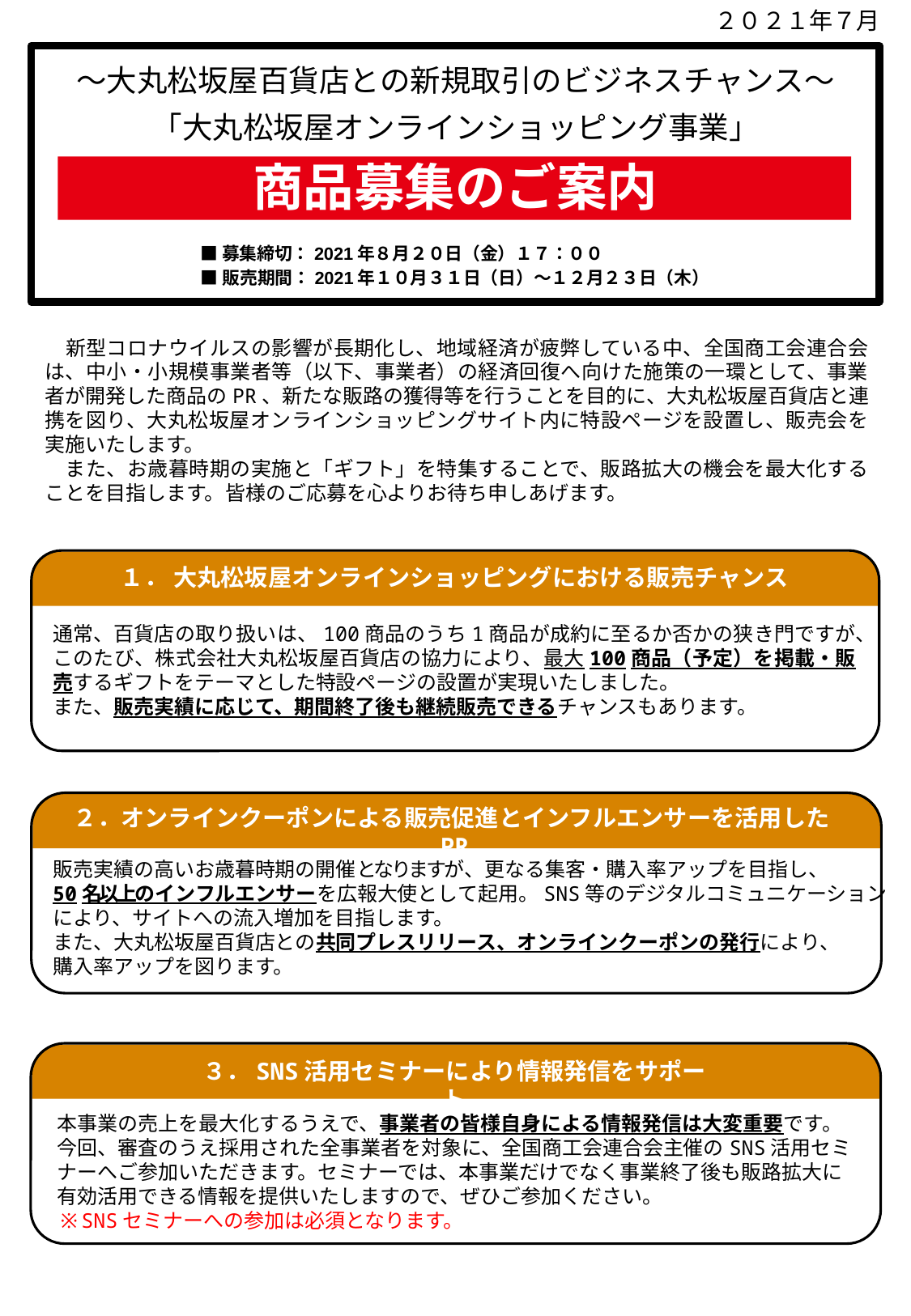

２０２１年７月

～大丸松坂屋百貨店との新規取引のビジネスチャンス～
「大丸松坂屋オンラインショッピング事業」
商品募集のご案内

■募集締切：2021年８月２０日（金）１７：００
■販売期間：2021年１０月３１日（日）～１２月２３日（木）
　新型コロナウイルスの影響が長期化し、地域経済が疲弊している中、全国商工会連合会は、中小・小規模事業者等（以下、事業者）の経済回復へ向けた施策の一環として、事業者が開発した商品のPR、新たな販路の獲得等を行うことを目的に、大丸松坂屋百貨店と連携を図り、大丸松坂屋オンラインショッピングサイト内に特設ページを設置し、販売会を実施いたします。
　また、お歳暮時期の実施と「ギフト」を特集することで、販路拡大の機会を最大化することを目指します。皆様のご応募を心よりお待ち申しあげます。

１． 大丸松坂屋オンラインショッピングにおける販売チャンス
通常、百貨店の取り扱いは、100商品のうち1商品が成約に至るか否かの狭き門ですが、このたび、株式会社大丸松坂屋百貨店の協力により、最大100商品（予定）を掲載・販売するギフトをテーマとした特設ページの設置が実現いたしました。
また、販売実績に応じて、期間終了後も継続販売できるチャンスもあります。

２．オンラインクーポンによる販売促進とインフルエンサーを活用したPR
販売実績の高いお歳暮時期の開催となりますが、更なる集客・購入率アップを目指し、
50名以上のインフルエンサーを広報大使として起用。SNS等のデジタルコミュニケーション
により、サイトへの流入増加を目指します。
また、大丸松坂屋百貨店との共同プレスリリース、オンラインクーポンの発行により、
購入率アップを図ります。

３．SNS活用セミナーにより情報発信をサポート
本事業の売上を最大化するうえで、事業者の皆様自身による情報発信は大変重要です。
今回、審査のうえ採用された全事業者を対象に、全国商工会連合会主催のSNS活用セミ
ナーへご参加いただきます。セミナーでは、本事業だけでなく事業終了後も販路拡大に
有効活用できる情報を提供いたしますので、ぜひご参加ください。
※SNSセミナーへの参加は必須となります。